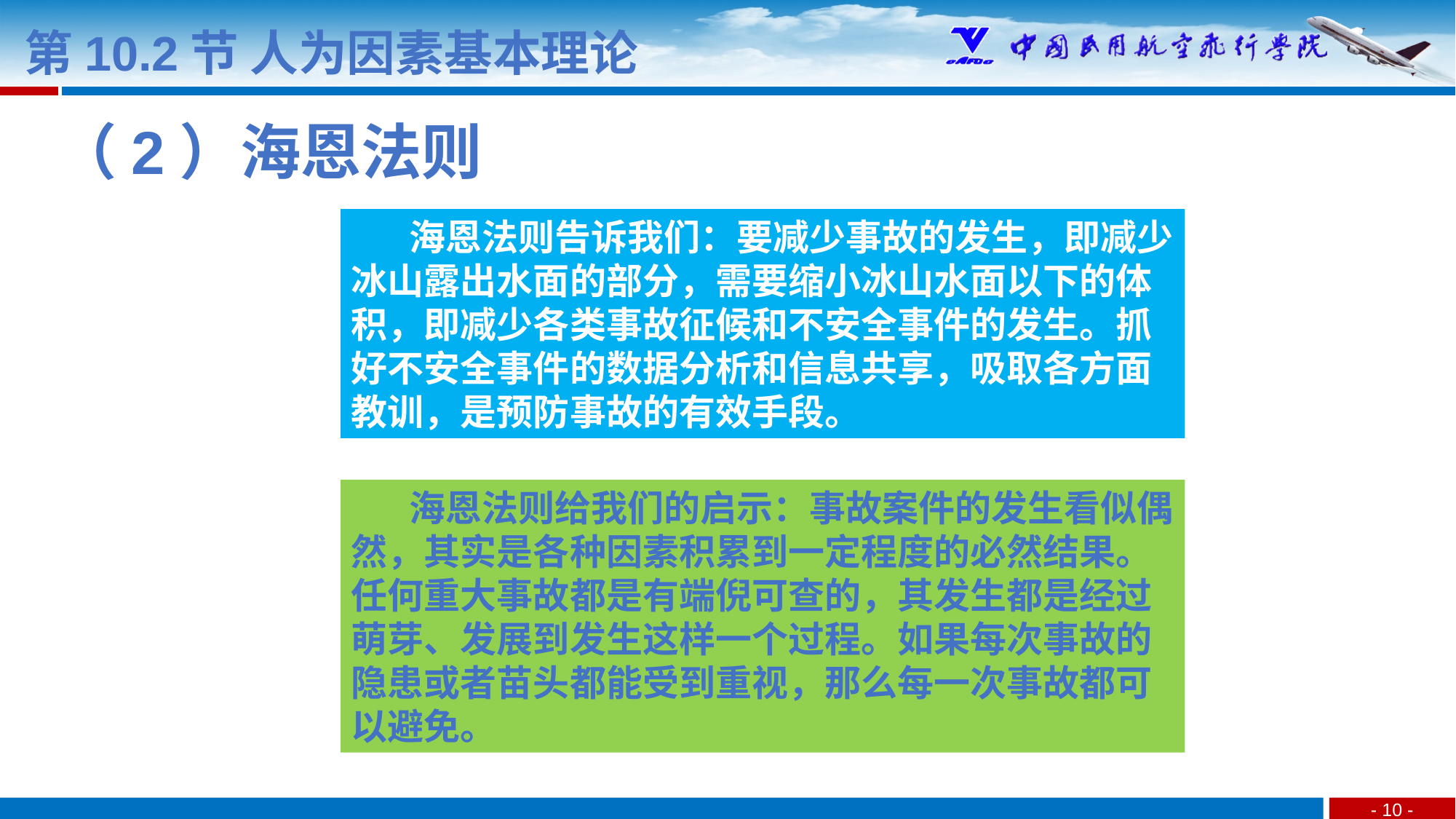

第10.2节 人为因素基本理论
（2）海恩法则
      海恩法则告诉我们：要减少事故的发生，即减少冰山露出水面的部分，需要缩小冰山水面以下的体积，即减少各类事故征候和不安全事件的发生。抓好不安全事件的数据分析和信息共享，吸取各方面教训，是预防事故的有效手段。
      海恩法则给我们的启示：事故案件的发生看似偶然，其实是各种因素积累到一定程度的必然结果。任何重大事故都是有端倪可查的，其发生都是经过萌芽、发展到发生这样一个过程。如果每次事故的隐患或者苗头都能受到重视，那么每一次事故都可以避免。